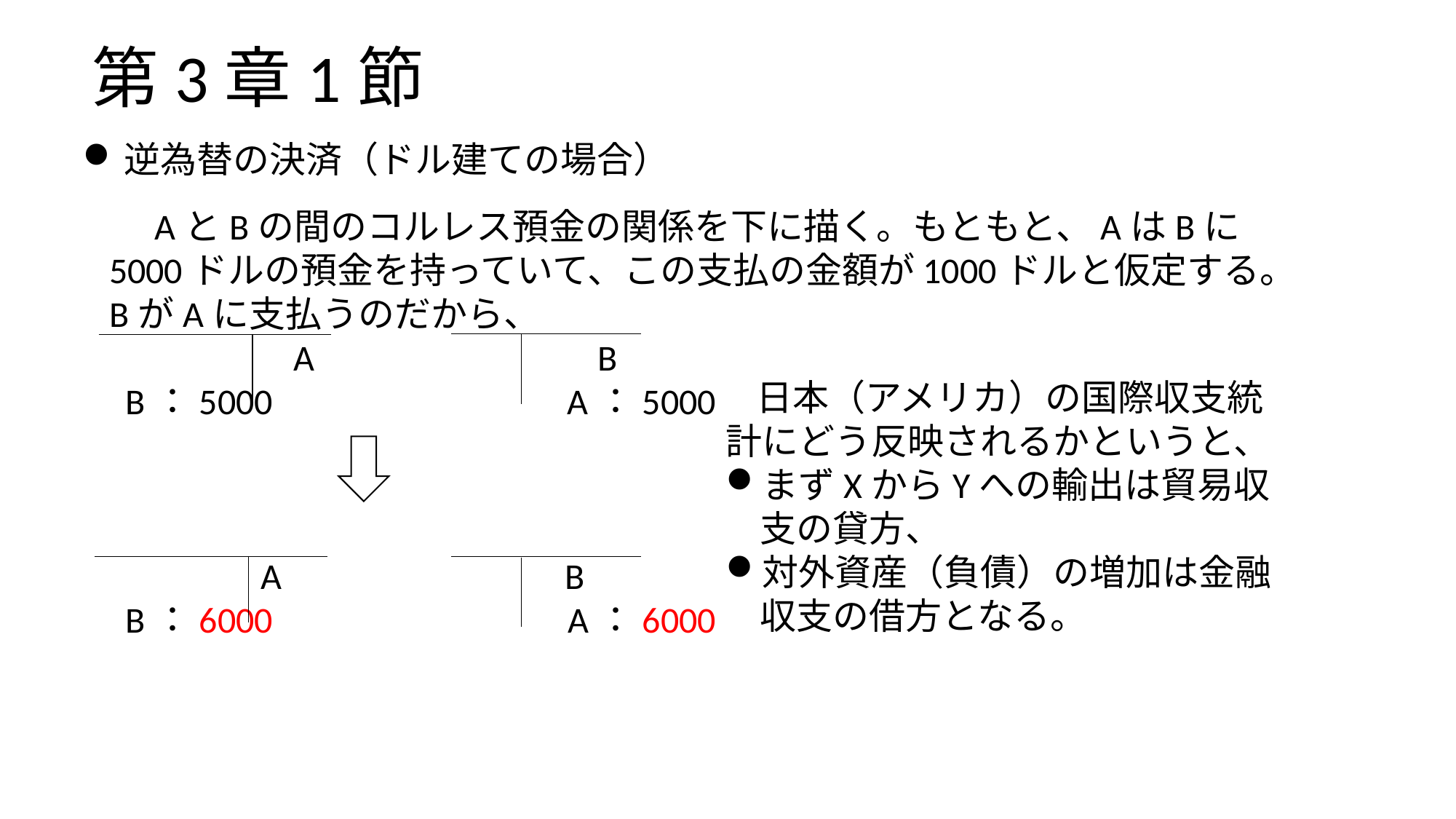

# 第3章1節
逆為替の決済（ドル建ての場合）

　AとBの間のコルレス預金の関係を下に描く。もともと、AはBに5000ドルの預金を持っていて、この支払の金額が1000ドルと仮定する。BがAに支払うのだから、
      　　 　A                            　B
  B：5000                                    A：5000

　             A                           　 B
  B：6000                                    A：6000

　日本（アメリカ）の国際収支統計にどう反映されるかというと、
まずXからYへの輸出は貿易収支の貸方、
対外資産（負債）の増加は金融収支の借方となる。